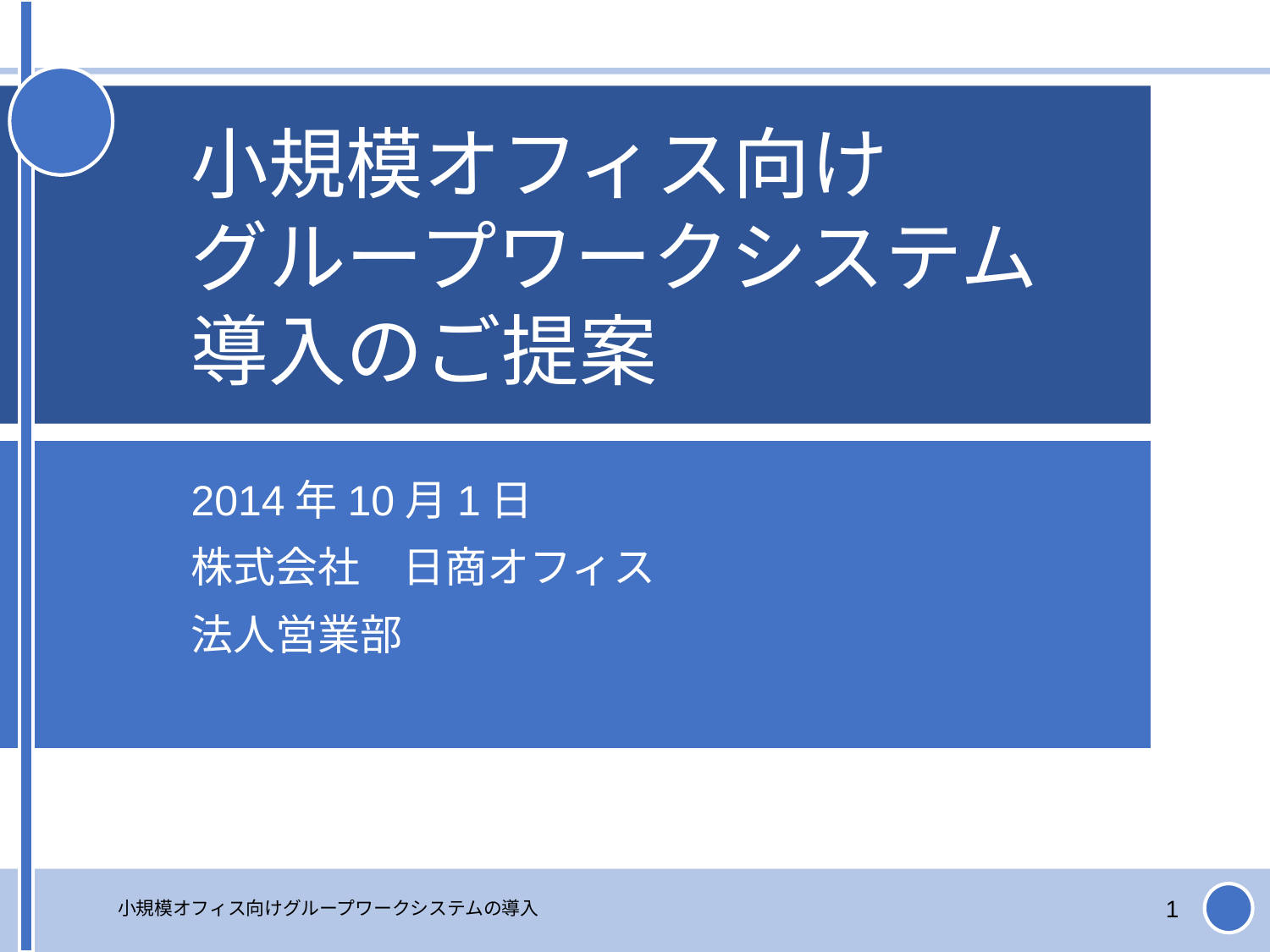

# 小規模オフィス向け グループワークシステム 導入のご提案
2014年10月1日
株式会社　日商オフィス
法人営業部
小規模オフィス向けグループワークシステムの導入
1